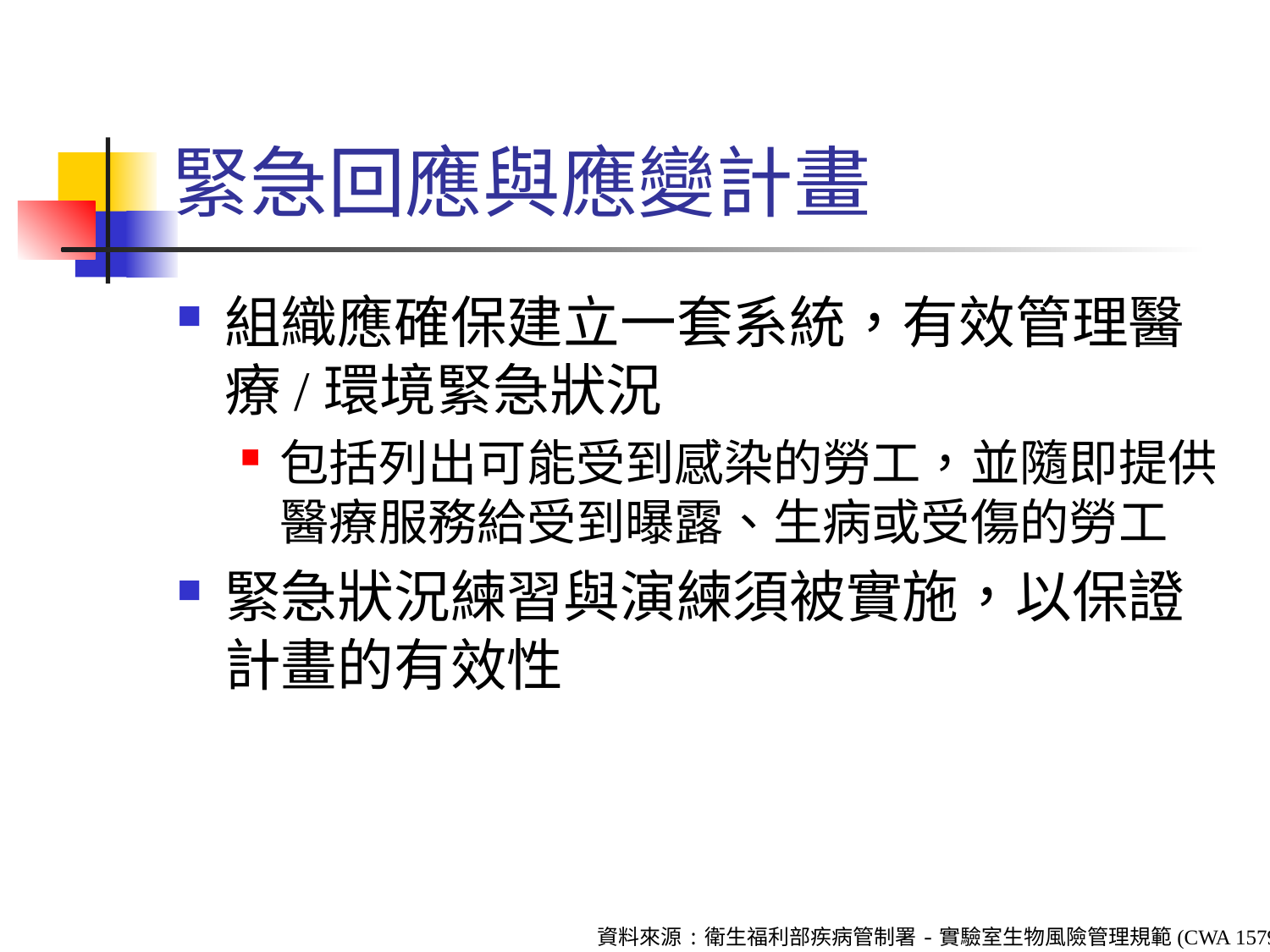

# 緊急回應與應變計畫
組織應確保建立一套系統，有效管理醫療/環境緊急狀況
包括列出可能受到感染的勞工，並隨即提供醫療服務給受到曝露、生病或受傷的勞工
緊急狀況練習與演練須被實施，以保證計畫的有效性
資料來源:衛生福利部疾病管制署-實驗室生物風險管理規範(CWA 15793)